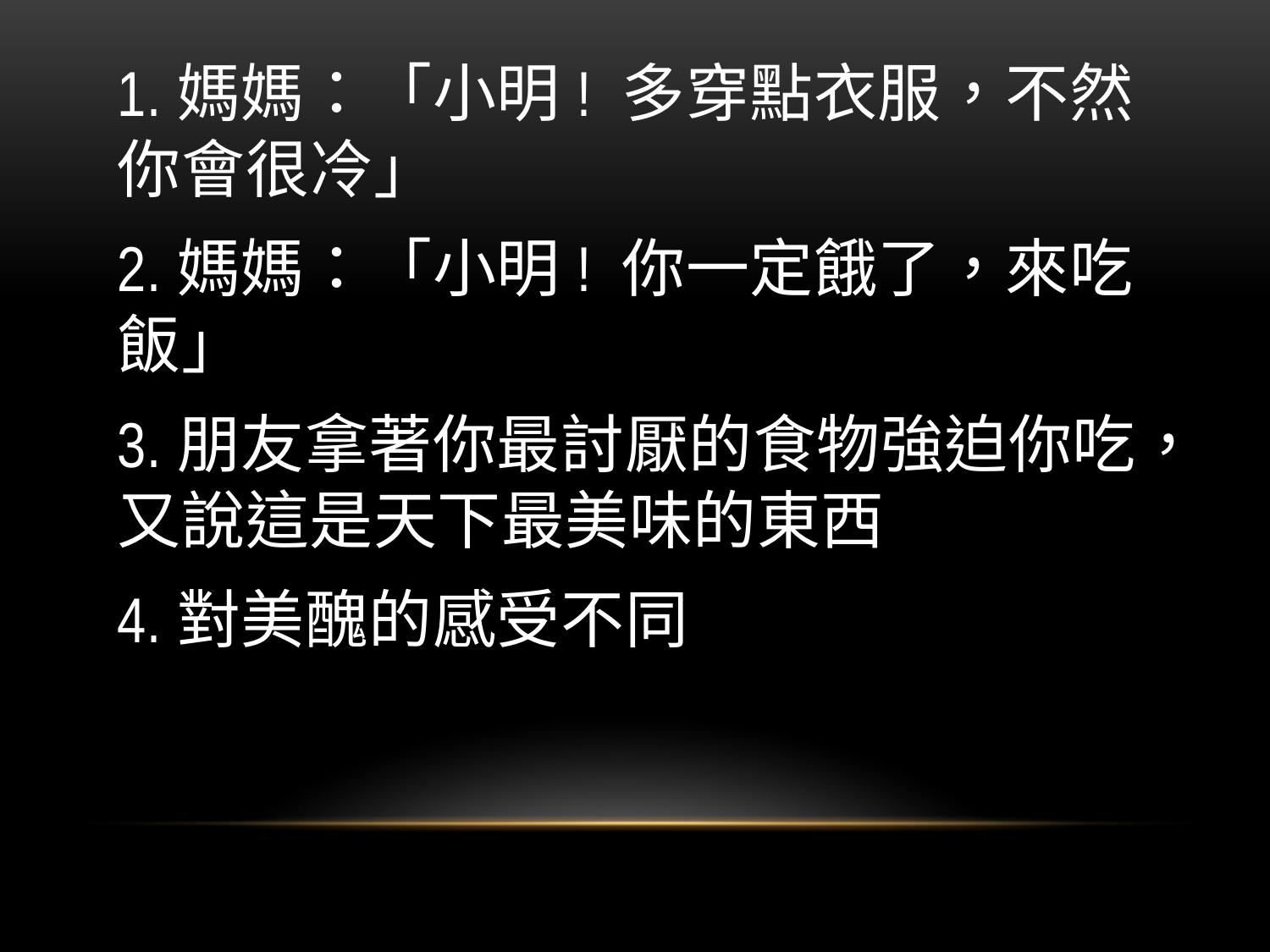

1.媽媽：「小明! 多穿點衣服，不然你會很冷」
2.媽媽：「小明! 你一定餓了，來吃飯」
3.朋友拿著你最討厭的食物強迫你吃，又說這是天下最美味的東西
4.對美醜的感受不同